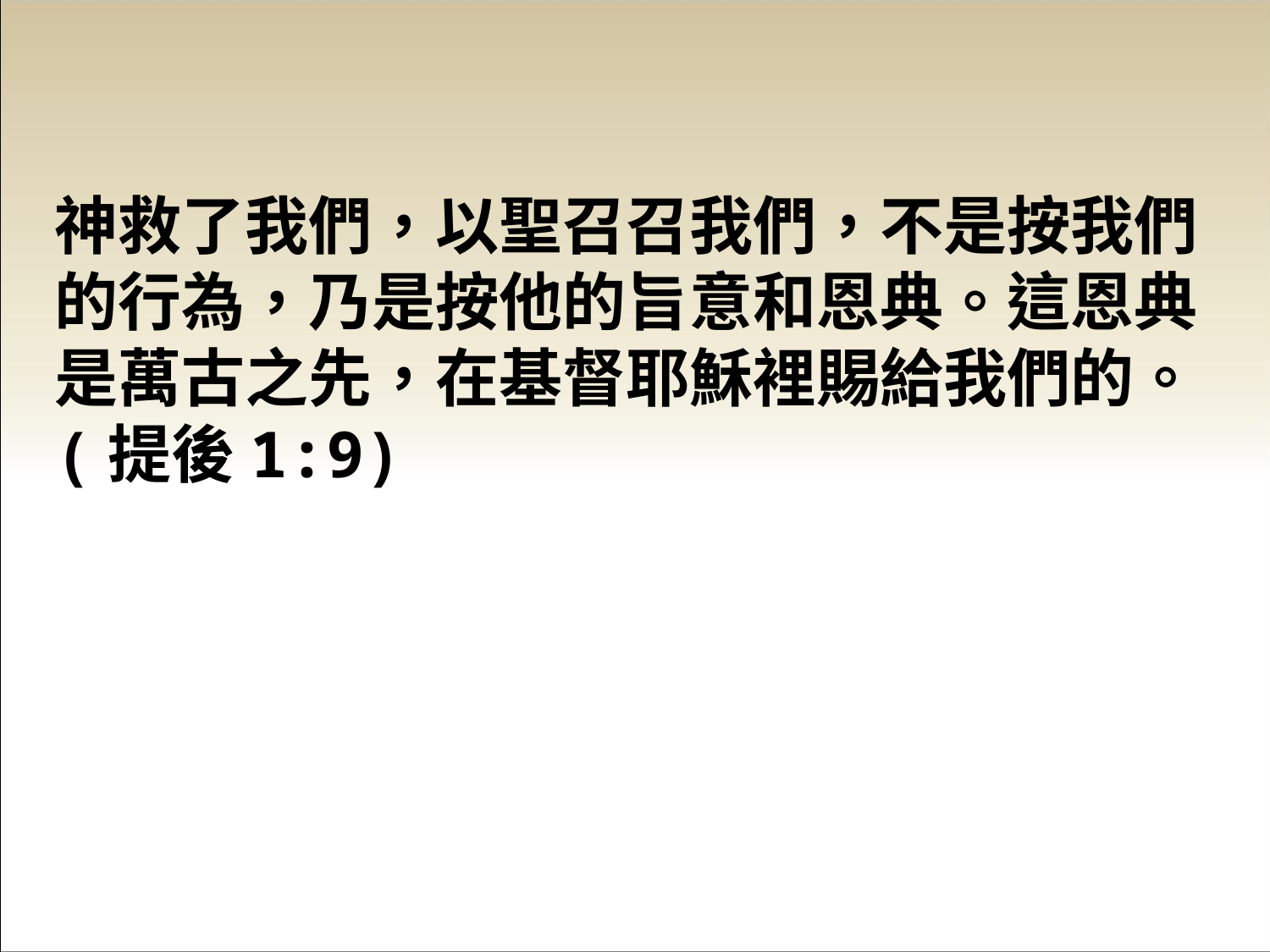

神救了我們，以聖召召我們，不是按我們的行為，乃是按他的旨意和恩典。這恩典是萬古之先，在基督耶穌裡賜給我們的。(提後1:9)